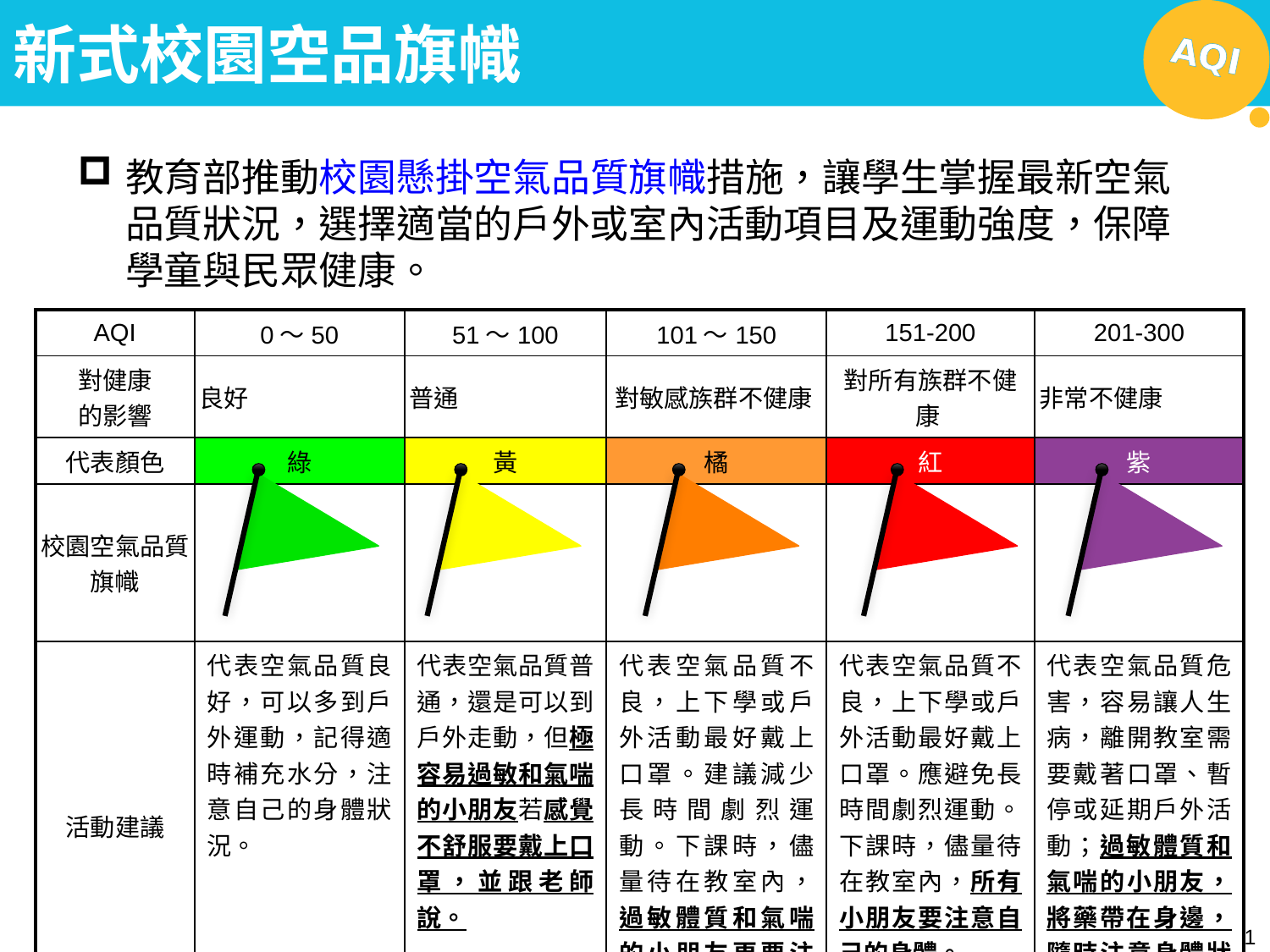

# 新式校園空品旗幟
教育部推動校園懸掛空氣品質旗幟措施，讓學生掌握最新空氣品質狀況，選擇適當的戶外或室內活動項目及運動強度，保障學童與民眾健康。
| AQI | 0～50 | 51～100 | 101～150 | 151-200 | 201-300 |
| --- | --- | --- | --- | --- | --- |
| 對健康 的影響 | 良好 | 普通 | 對敏感族群不健康 | 對所有族群不健康 | 非常不健康 |
| 代表顏色 | 綠 | 黃 | 橘 | 紅 | 紫 |
| 校園空氣品質旗幟 |  |  |  |  |  |
| 活動建議 | 代表空氣品質良好，可以多到戶外運動，記得適時補充水分，注意自己的身體狀況。 | 代表空氣品質普通，還是可以到戶外走動，但極容易過敏和氣喘的小朋友若感覺不舒服要戴上口罩，並跟老師說。 | 代表空氣品質不良，上下學或戶外活動最好戴上口罩。建議減少長時間劇烈運動。下課時，儘量待在教室內，過敏體質和氣喘的小朋友更要注意自己的身體。 | 代表空氣品質不良，上下學或戶外活動最好戴上口罩。應避免長時間劇烈運動。下課時，儘量待在教室內，所有小朋友要注意自己的身體。 | 代表空氣品質危害，容易讓人生病，離開教室需要戴著口罩、暫停或延期戶外活動；過敏體質和氣喘的小朋友，將藥帶在身邊，隨時注意身體狀況。 |

31